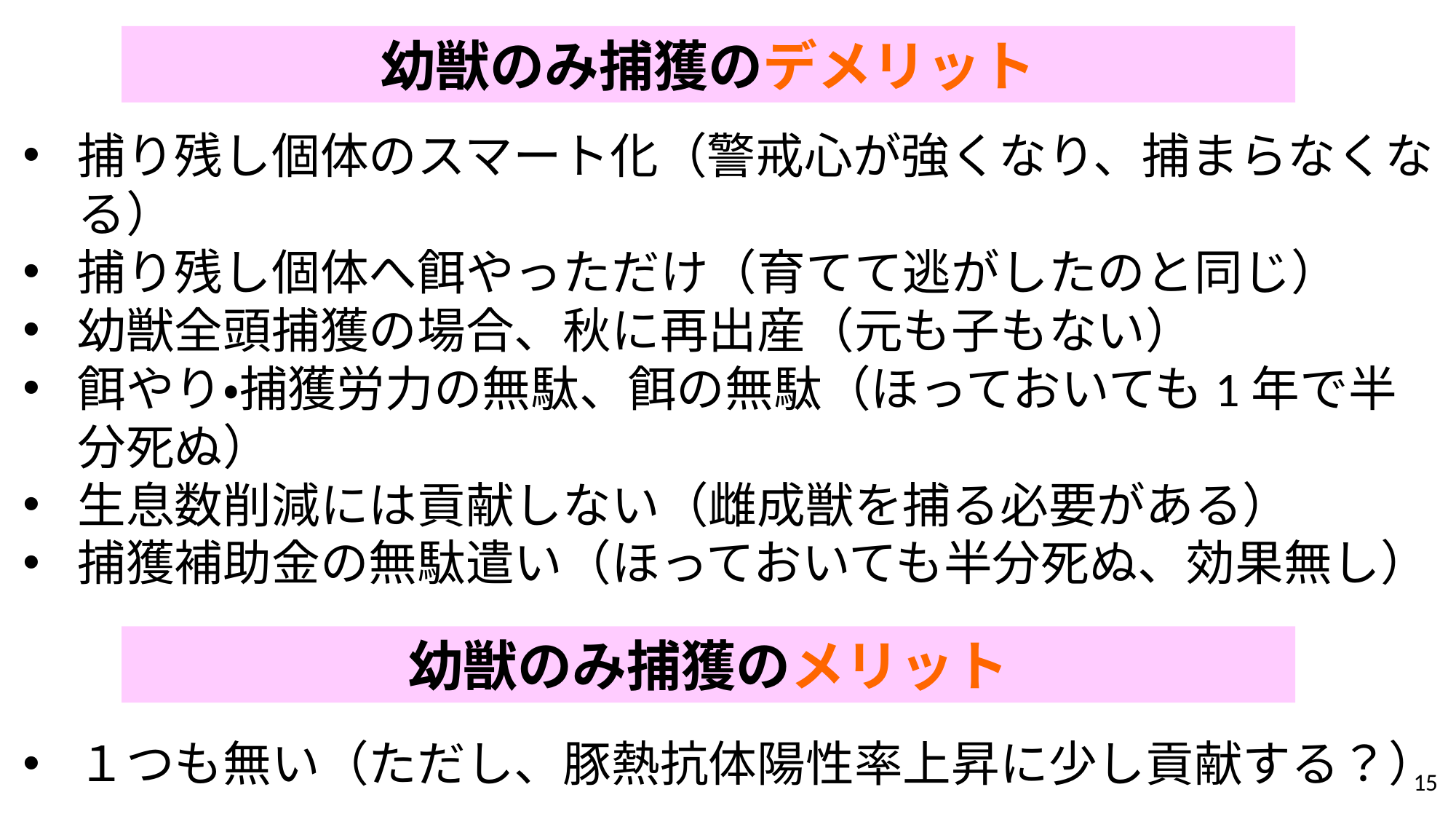

幼獣のみ捕獲のデメリット
捕り残し個体のスマート化（警戒心が強くなり、捕まらなくなる）
捕り残し個体へ餌やっただけ（育てて逃がしたのと同じ）
幼獣全頭捕獲の場合、秋に再出産（元も子もない）
餌やり・捕獲労力の無駄、餌の無駄（ほっておいても1年で半分死ぬ）
生息数削減には貢献しない（雌成獣を捕る必要がある）
捕獲補助金の無駄遣い（ほっておいても半分死ぬ、効果無し）
幼獣のみ捕獲のメリット
１つも無い（ただし、豚熱抗体陽性率上昇に少し貢献する？）
15